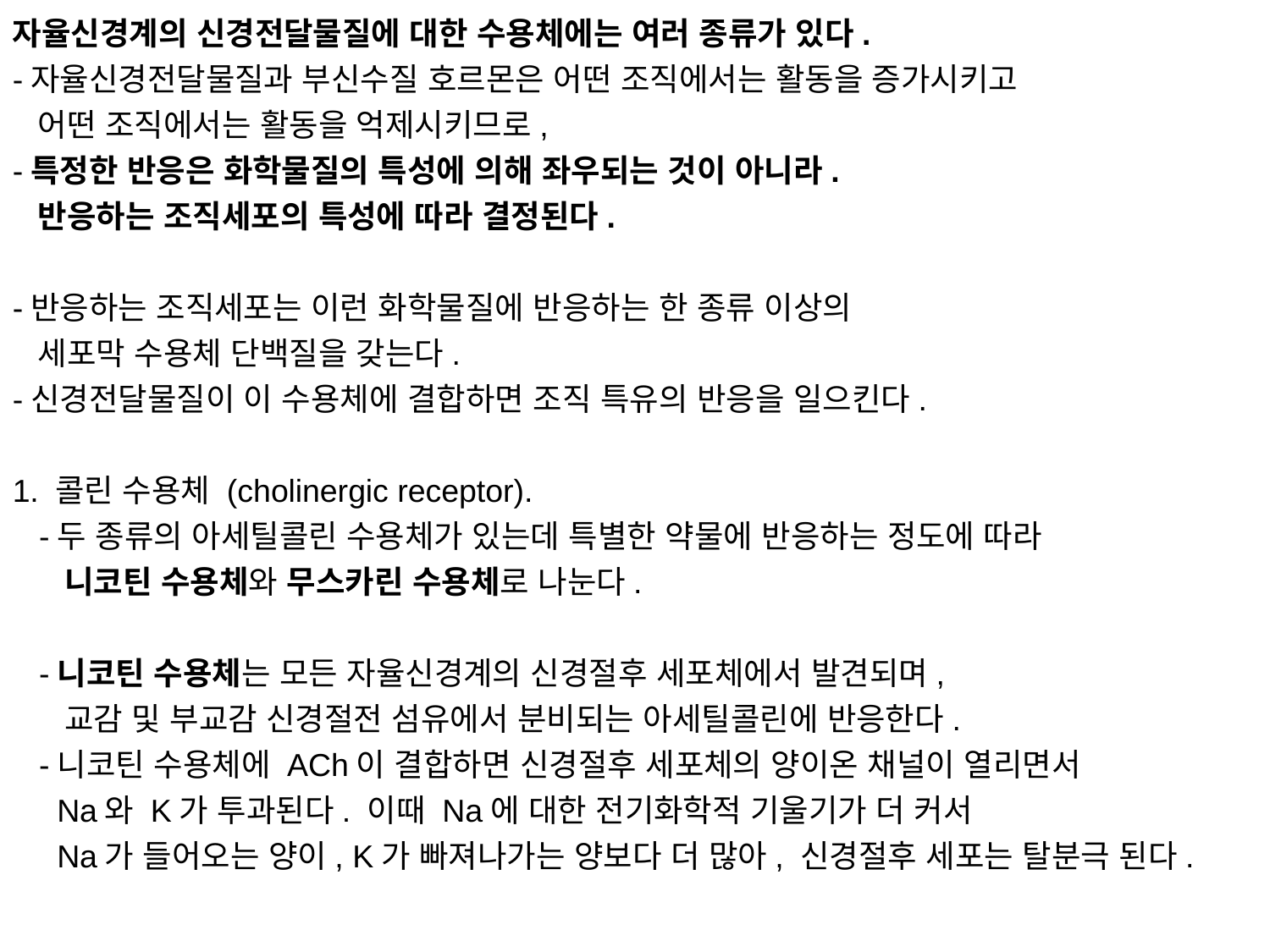

자율신경계의 신경전달물질에 대한 수용체에는 여러 종류가 있다.
-자율신경전달물질과 부신수질 호르몬은 어떤 조직에서는 활동을 증가시키고
  어떤 조직에서는 활동을 억제시키므로,
-특정한 반응은 화학물질의 특성에 의해 좌우되는 것이 아니라.
  반응하는 조직세포의 특성에 따라 결정된다.

-반응하는 조직세포는 이런 화학물질에 반응하는 한 종류 이상의
  세포막 수용체 단백질을 갖는다.
-신경전달물질이 이 수용체에 결합하면 조직 특유의 반응을 일으킨다.

1. 콜린 수용체 (cholinergic receptor).
   -두 종류의 아세틸콜린 수용체가 있는데 특별한 약물에 반응하는 정도에 따라
     니코틴 수용체와 무스카린 수용체로 나눈다.

   -니코틴 수용체는 모든 자율신경계의 신경절후 세포체에서 발견되며,
     교감 및 부교감 신경절전 섬유에서 분비되는 아세틸콜린에 반응한다.
   -니코틴 수용체에 ACh이 결합하면 신경절후 세포체의 양이온 채널이 열리면서
     Na와 K가 투과된다. 이때 Na에 대한 전기화학적 기울기가 더 커서
     Na가 들어오는 양이, K가 빠져나가는 양보다 더 많아, 신경절후 세포는 탈분극 된다.